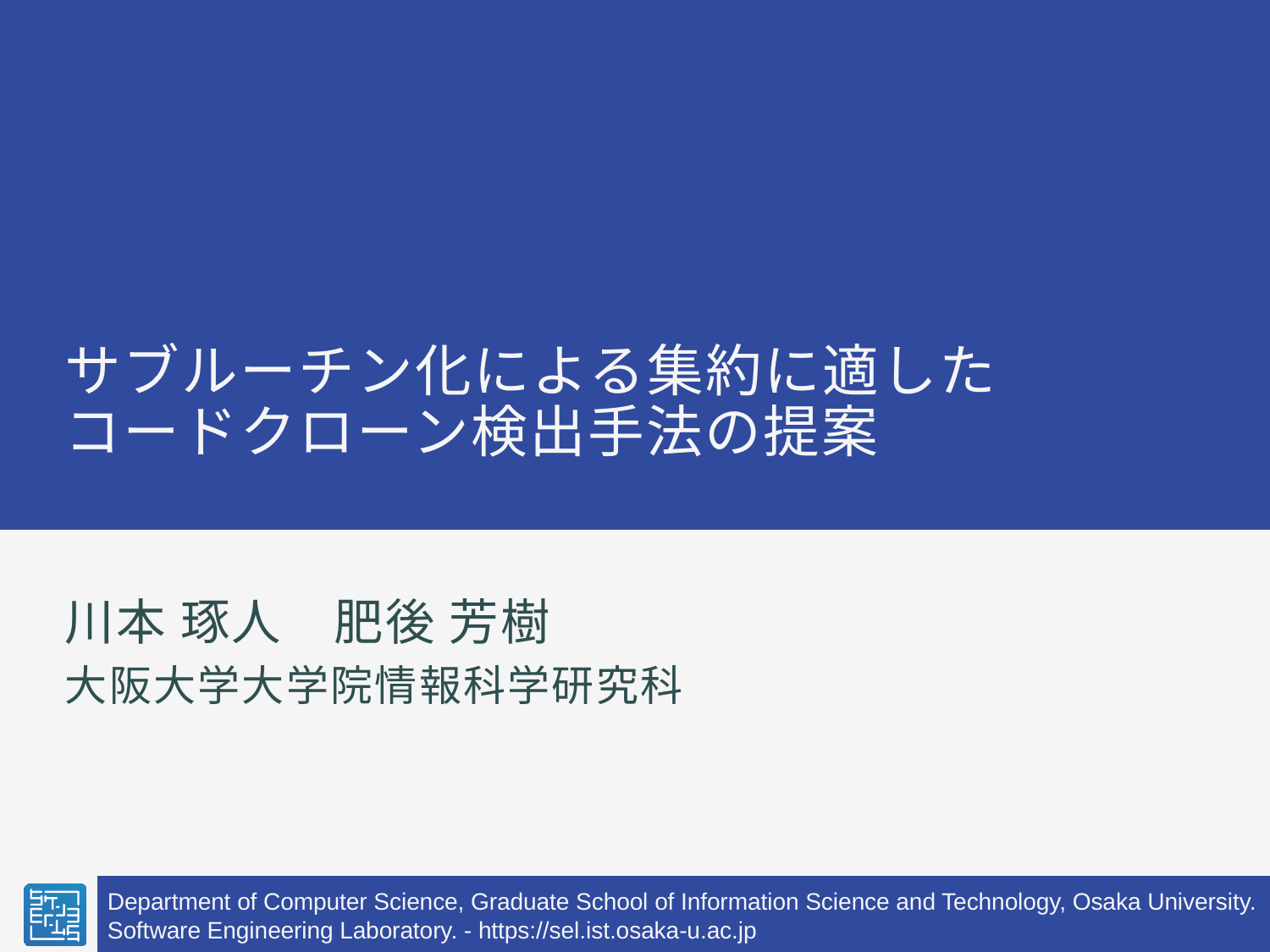

# サブルーチン化による集約に適した コードクローン検出手法の提案
川本 琢人　肥後 芳樹
大阪大学大学院情報科学研究科